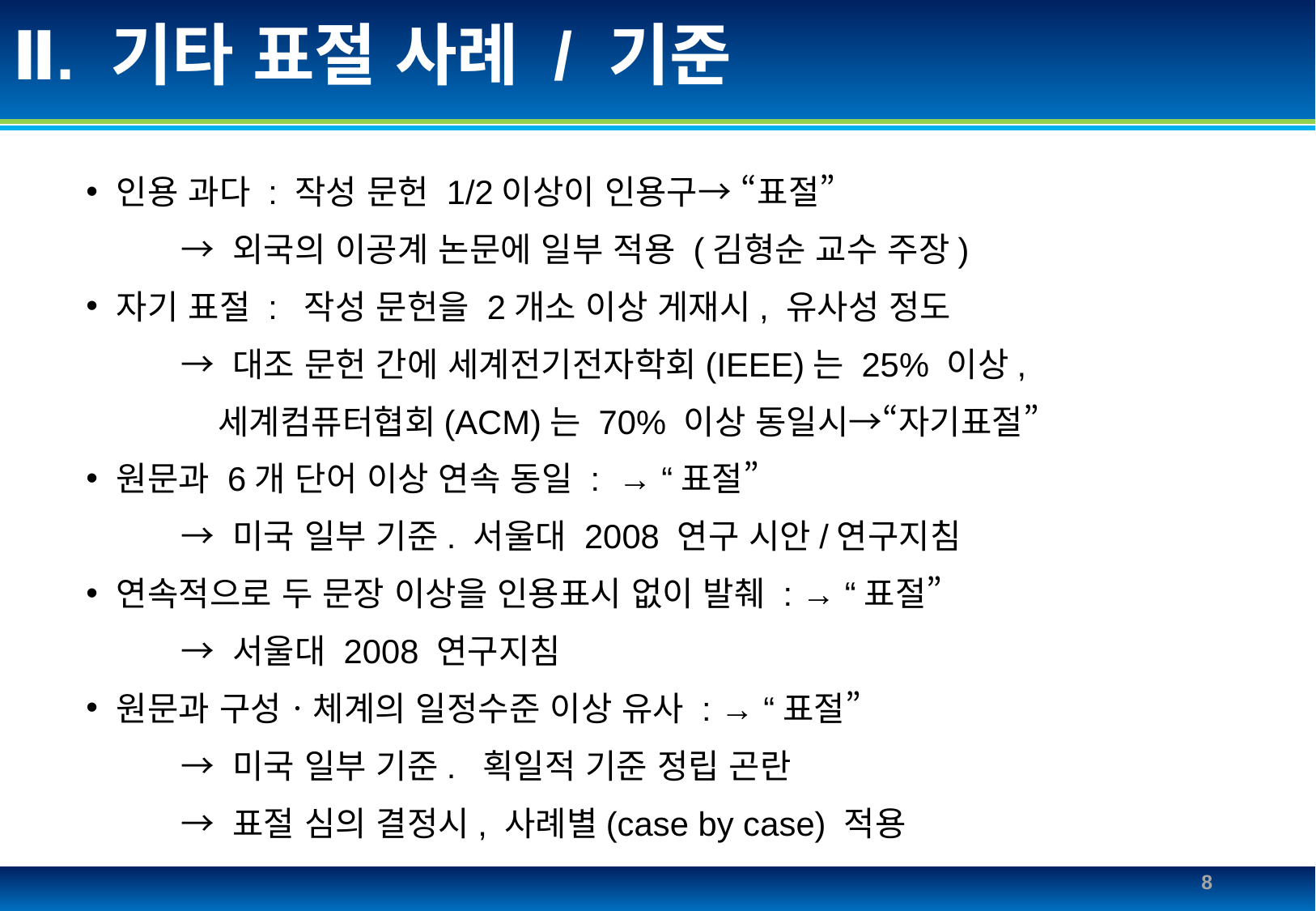

# Ⅱ. 기타 표절 사례 / 기준
인용 과다 : 작성 문헌 1/2이상이 인용구→ “표절”
          → 외국의 이공계 논문에 일부 적용 (김형순 교수 주장)
자기 표절 :  작성 문헌을 2개소 이상 게재시, 유사성 정도
          → 대조 문헌 간에 세계전기전자학회(IEEE)는 25% 이상,
             세계컴퓨터협회(ACM)는 70% 이상 동일시→“자기표절”
원문과 6개 단어 이상 연속 동일 :  → “표절”
          → 미국 일부 기준. 서울대 2008 연구 시안/연구지침
연속적으로 두 문장 이상을 인용표시 없이 발췌 : → “표절”
          → 서울대 2008 연구지침
원문과 구성ㆍ체계의 일정수준 이상 유사 : → “표절”
          → 미국 일부 기준.  획일적 기준 정립 곤란
          → 표절 심의 결정시, 사례별(case by case) 적용
8
Silla university